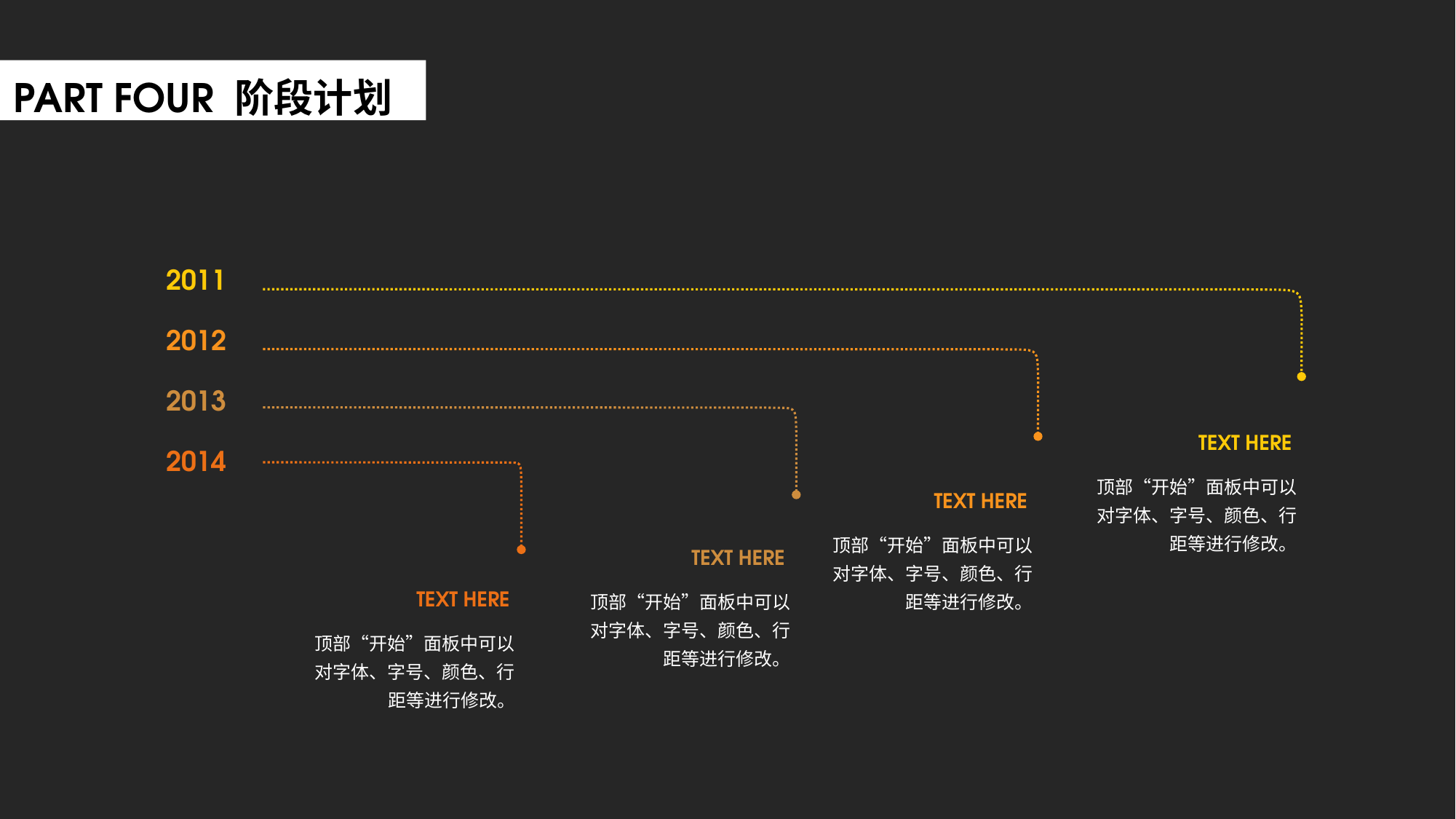

PART FOUR 阶段计划
2011

2012

2013

TEXT HERE
2014

顶部“开始”面板中可以对字体、字号、颜色、行距等进行修改。
TEXT HERE
顶部“开始”面板中可以对字体、字号、颜色、行距等进行修改。
TEXT HERE
顶部“开始”面板中可以对字体、字号、颜色、行距等进行修改。
TEXT HERE
顶部“开始”面板中可以对字体、字号、颜色、行距等进行修改。